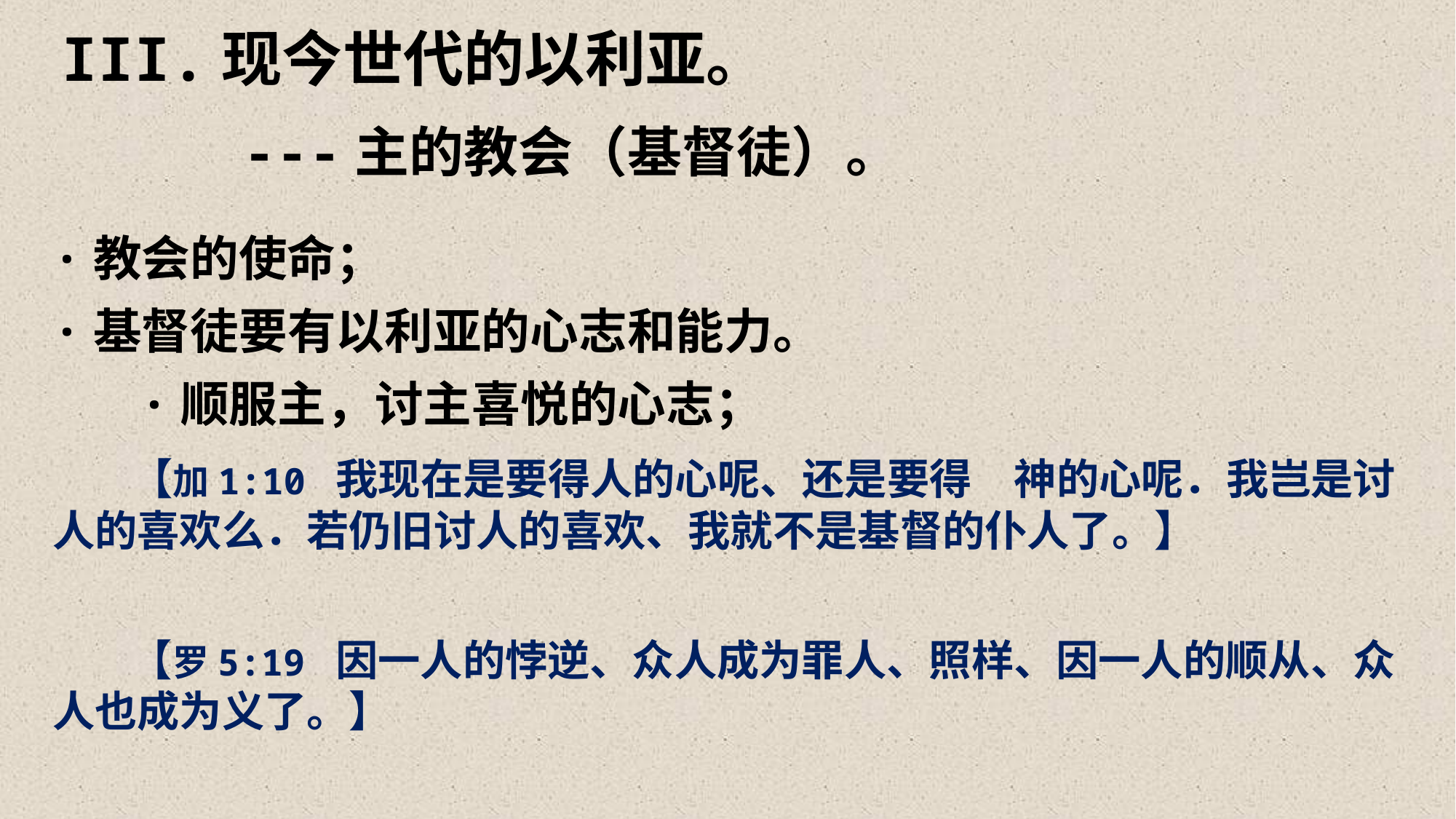

III.现今世代的以利亚。
     ---主的教会（基督徒）。
·教会的使命；
·基督徒要有以利亚的心志和能力。
   ·顺服主，讨主喜悦的心志；
      【加1:10 我现在是要得人的心呢、还是要得　神的心呢．我岂是讨人的喜欢么．若仍旧讨人的喜欢、我就不是基督的仆人了。】

       【罗5:19 因一人的悖逆、众人成为罪人、照样、因一人的顺从、众人也成为义了。】